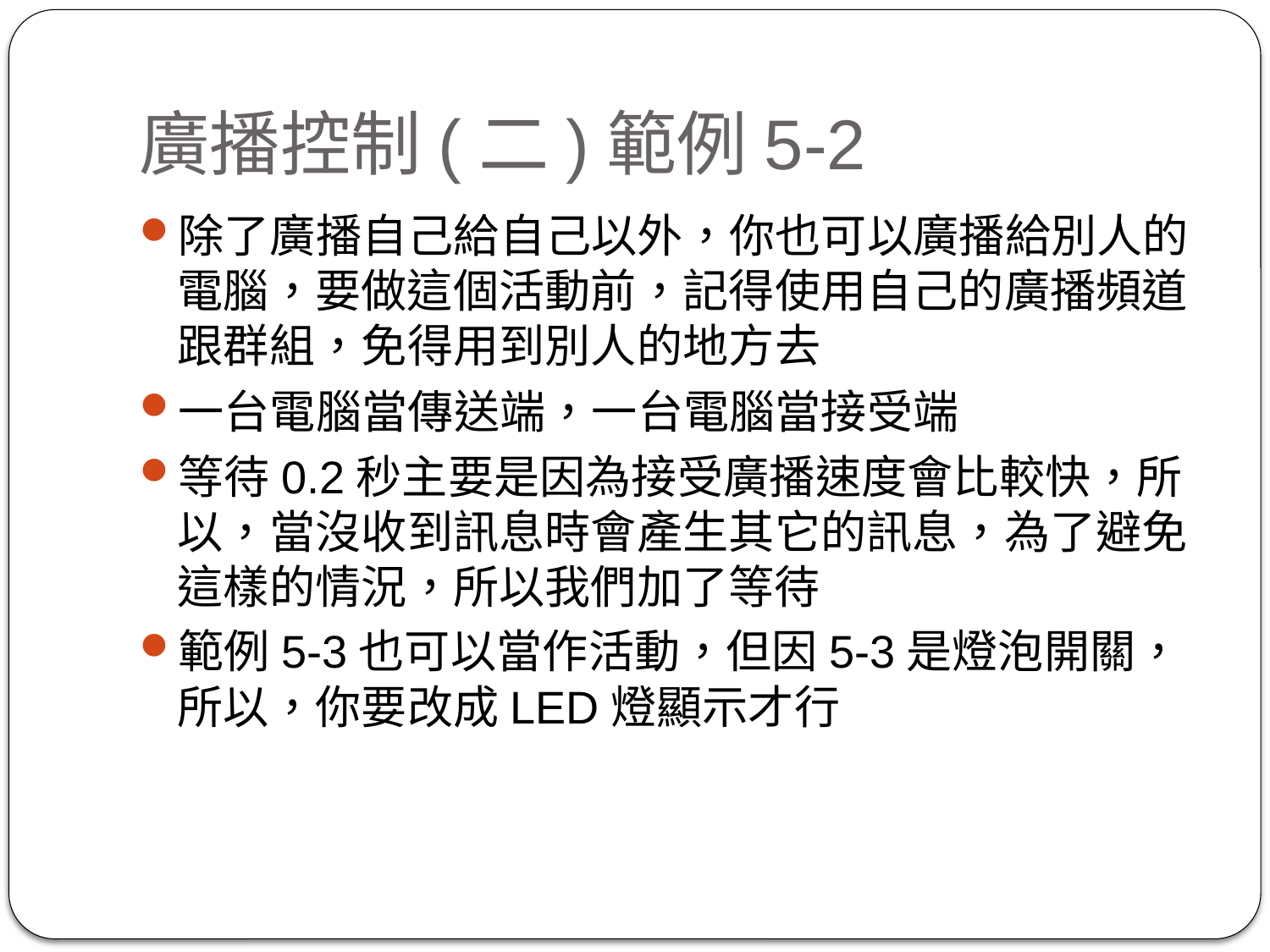

# 廣播控制(二)範例5-2
除了廣播自己給自己以外，你也可以廣播給別人的電腦，要做這個活動前，記得使用自己的廣播頻道跟群組，免得用到別人的地方去
一台電腦當傳送端，一台電腦當接受端
等待0.2秒主要是因為接受廣播速度會比較快，所以，當沒收到訊息時會產生其它的訊息，為了避免這樣的情況，所以我們加了等待
範例5-3也可以當作活動，但因5-3是燈泡開關，所以，你要改成LED燈顯示才行